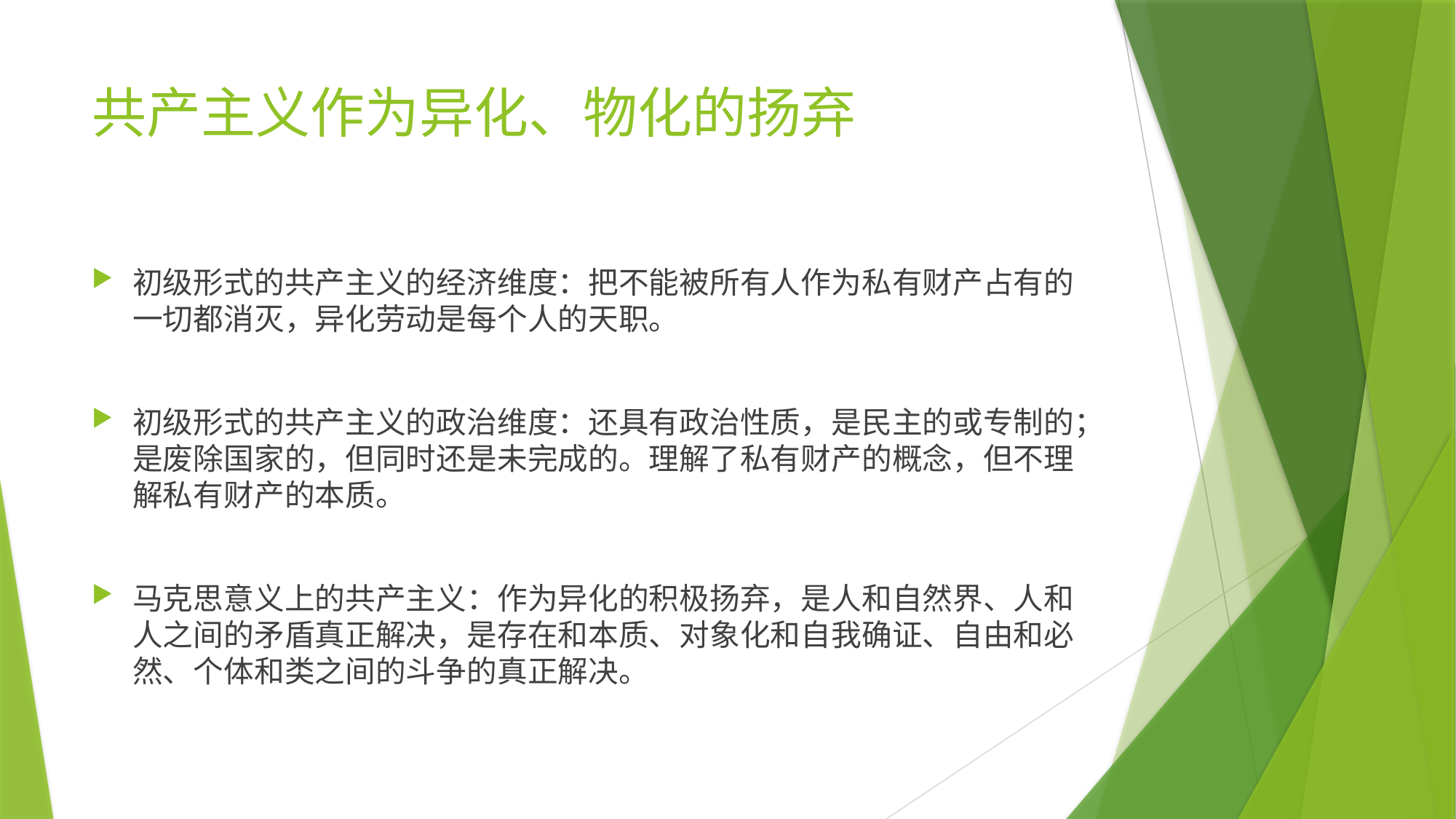

# 共产主义作为异化、物化的扬弃
初级形式的共产主义的经济维度：把不能被所有人作为私有财产占有的一切都消灭，异化劳动是每个人的天职。

初级形式的共产主义的政治维度：还具有政治性质，是民主的或专制的；是废除国家的，但同时还是未完成的。理解了私有财产的概念，但不理解私有财产的本质。

马克思意义上的共产主义：作为异化的积极扬弃，是人和自然界、人和人之间的矛盾真正解决，是存在和本质、对象化和自我确证、自由和必然、个体和类之间的斗争的真正解决。